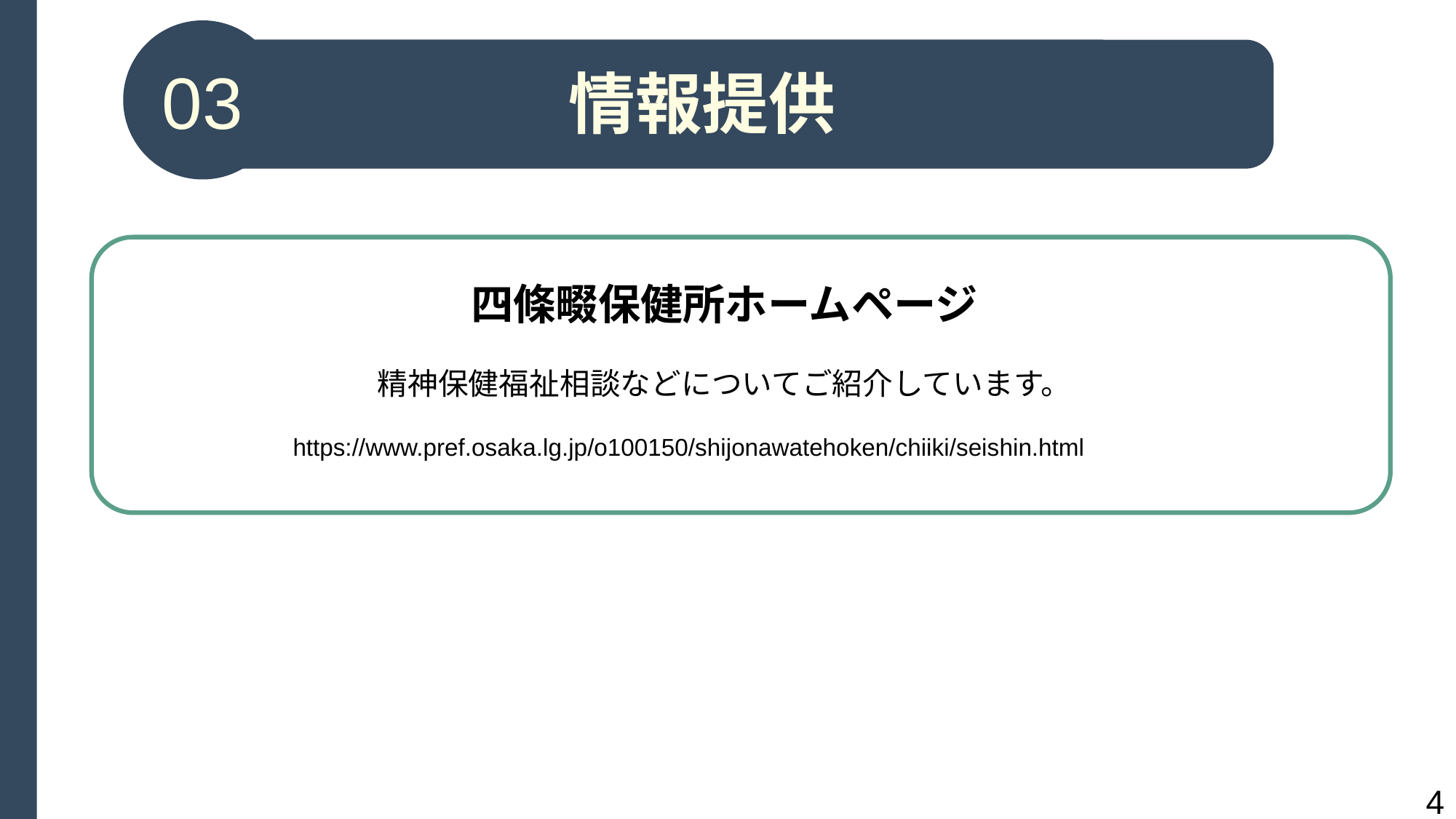

03

情報提供

四條畷保健所ホームページ

精神保健福祉相談などについてご紹介しています。
https://www.pref.osaka.lg.jp/o100150/shijonawatehoken/chiiki/seishin.html